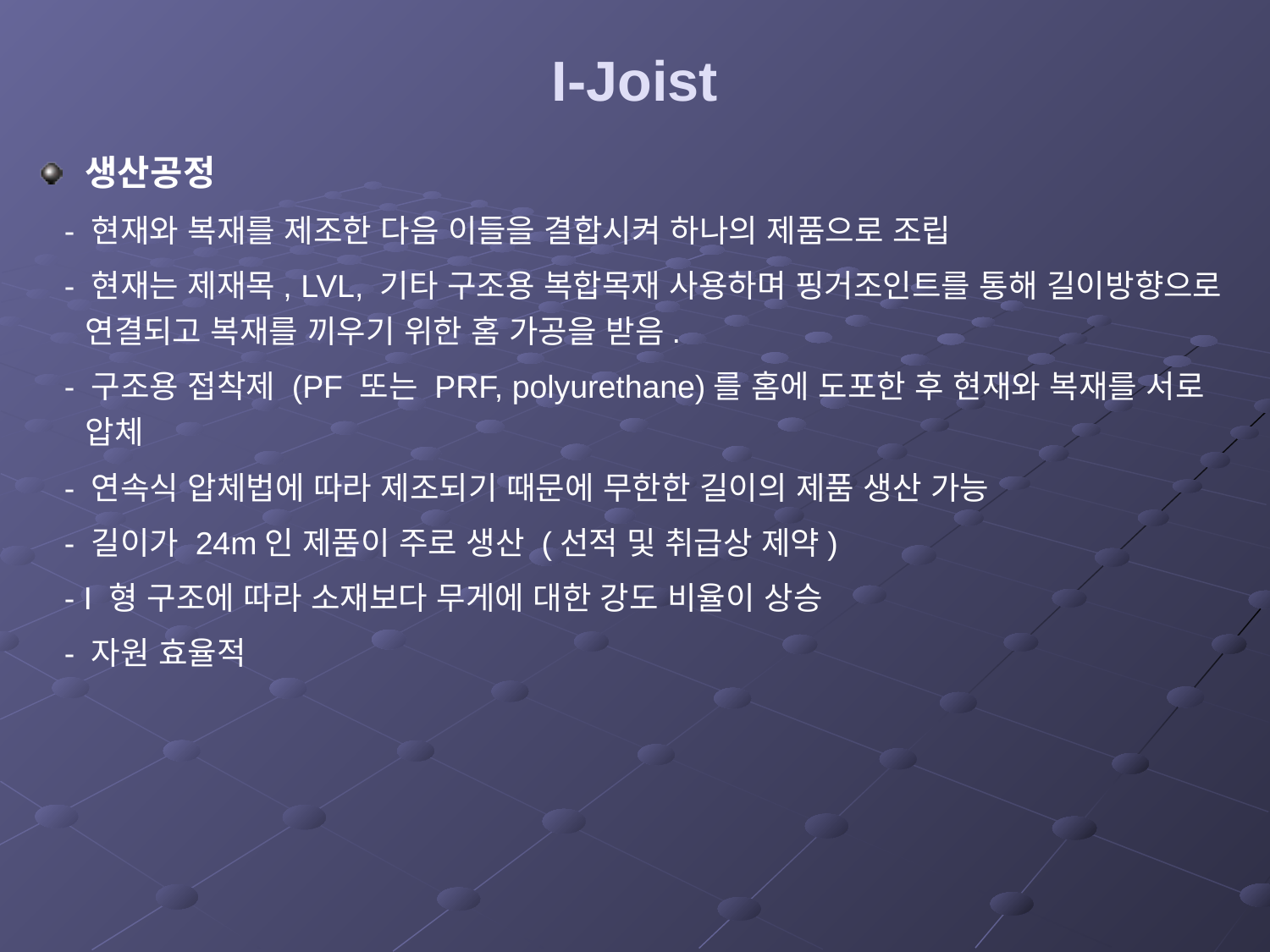

# I-Joist
생산공정
   - 현재와 복재를 제조한 다음 이들을 결합시켜 하나의 제품으로 조립
   - 현재는 제재목, LVL, 기타 구조용 복합목재 사용하며 핑거조인트를 통해 길이방향으로 연결되고 복재를 끼우기 위한 홈 가공을 받음.
   - 구조용 접착제 (PF 또는 PRF, polyurethane)를 홈에 도포한 후 현재와 복재를 서로 압체
   - 연속식 압체법에 따라 제조되기 때문에 무한한 길이의 제품 생산 가능
   - 길이가 24m인 제품이 주로 생산 (선적 및 취급상 제약)
   - I 형 구조에 따라 소재보다 무게에 대한 강도 비율이 상승
   - 자원 효율적